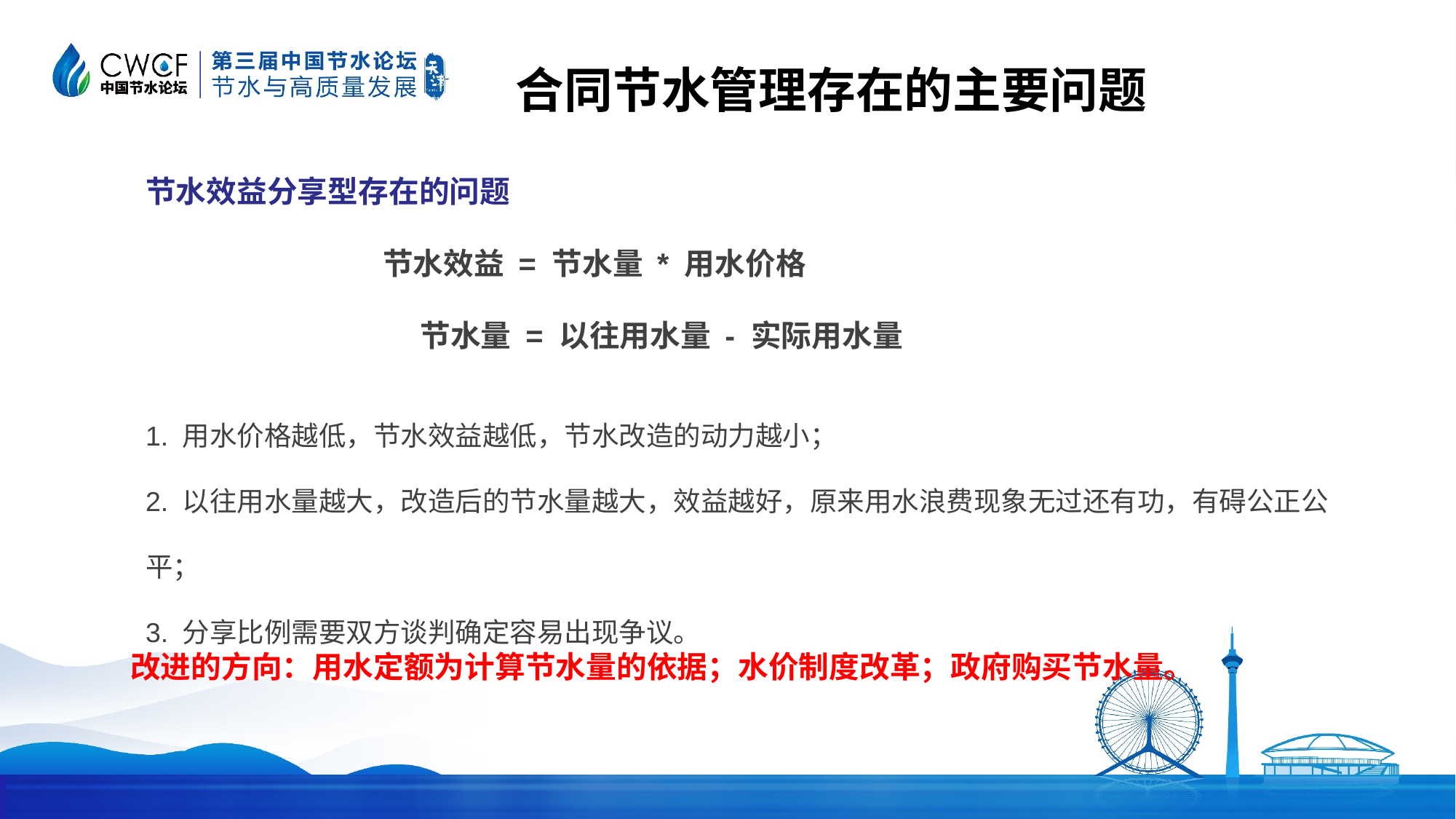

合同节水管理存在的主要问题
节水效益分享型存在的问题
节水效益 = 节水量 * 用水价格
节水量 = 以往用水量 - 实际用水量
1. 用水价格越低，节水效益越低，节水改造的动力越小；
2. 以往用水量越大，改造后的节水量越大，效益越好，原来用水浪费现象无过还有功，有碍公正公平；
3. 分享比例需要双方谈判确定容易出现争议。
改进的方向：用水定额为计算节水量的依据；水价制度改革；政府购买节水量。